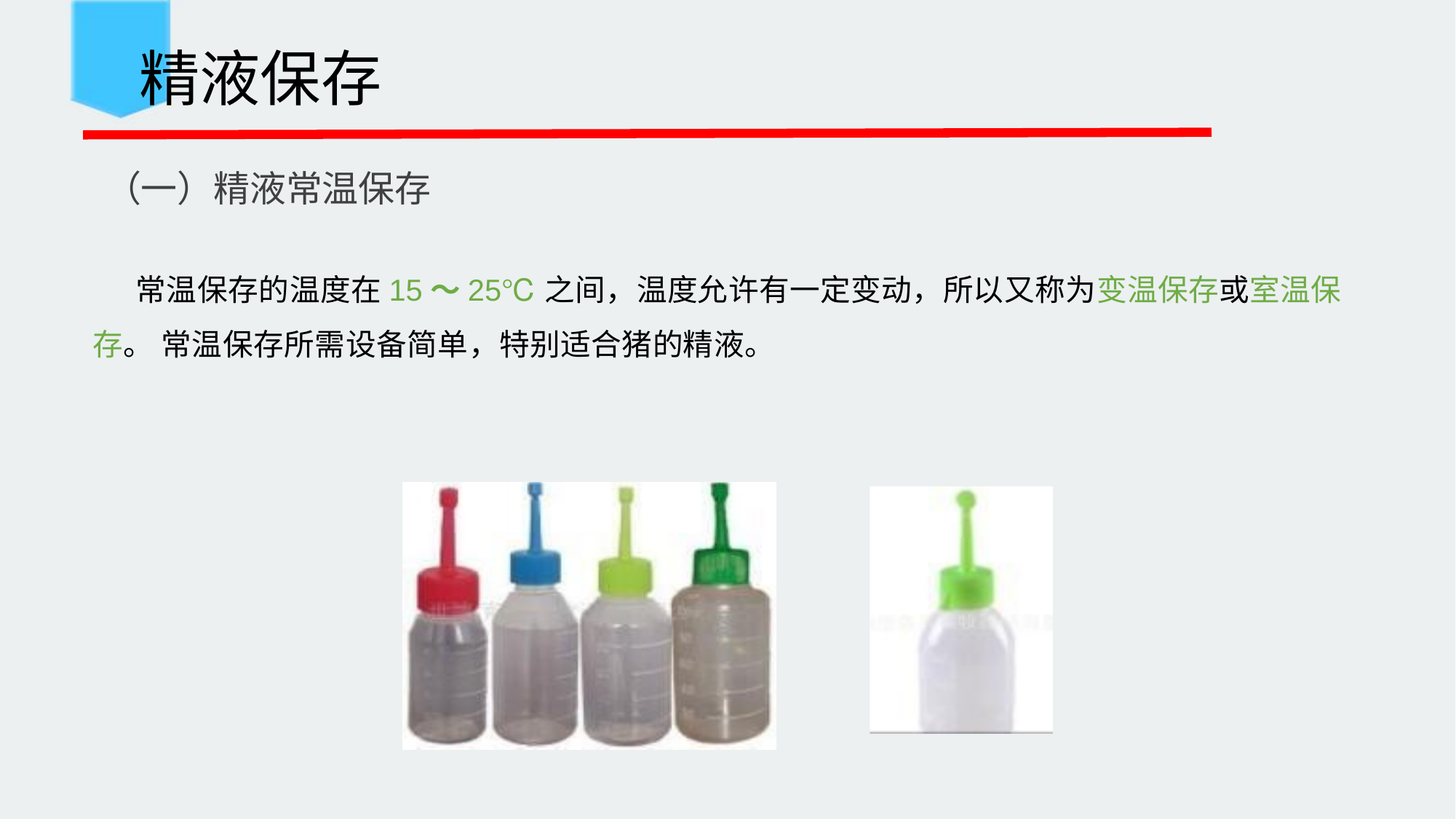

精液保存
  （一）精液常温保存

常温保存的温度在15～25℃之间，温度允许有一定变动，所以又称为变温保存或室温保存。 常温保存所需设备简单，特别适合猪的精液。